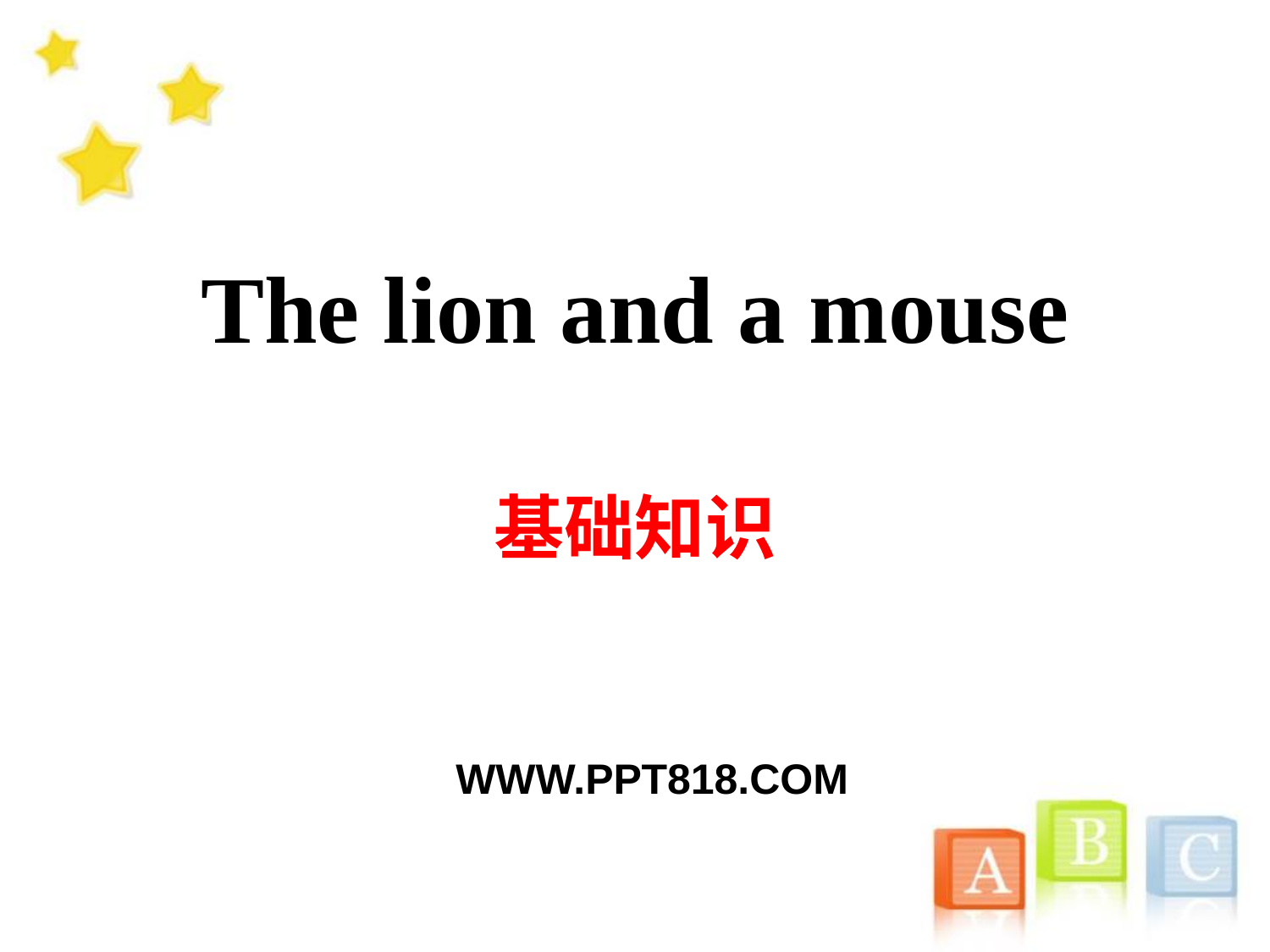

# The lion and a mouse
基础知识
WWW.PPT818.COM